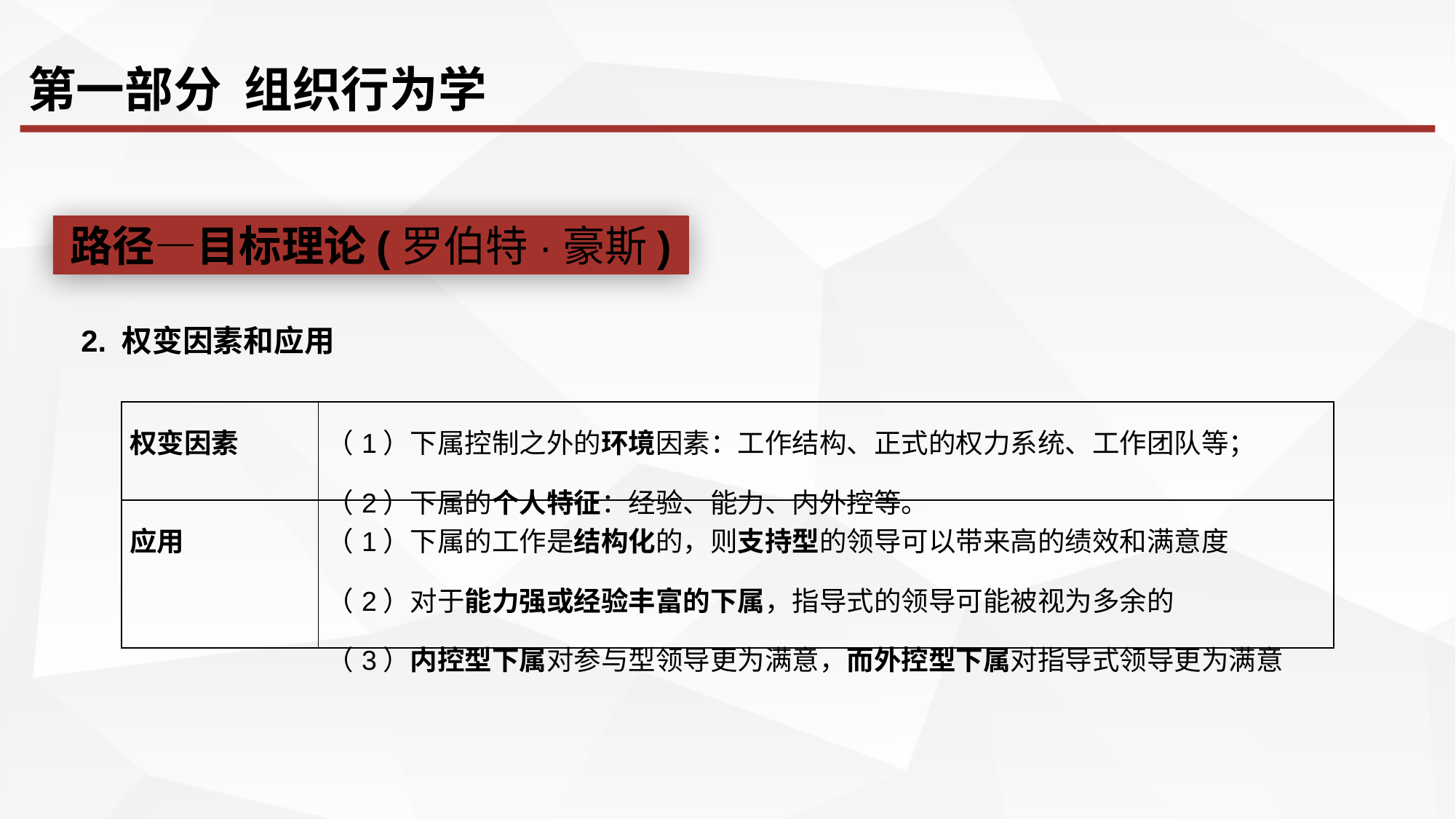

第一部分  组织行为学

路径—目标理论(罗伯特·豪斯)
2. 权变因素和应用
| 权变因素 | （1）下属控制之外的环境因素：工作结构、正式的权力系统、工作团队等； （2）下属的个人特征：经验、能力、内外控等。 |
| --- | --- |
| 应用 | （1）下属的工作是结构化的，则支持型的领导可以带来高的绩效和满意度 （2）对于能力强或经验丰富的下属，指导式的领导可能被视为多余的 （3）内控型下属对参与型领导更为满意，而外控型下属对指导式领导更为满意 |